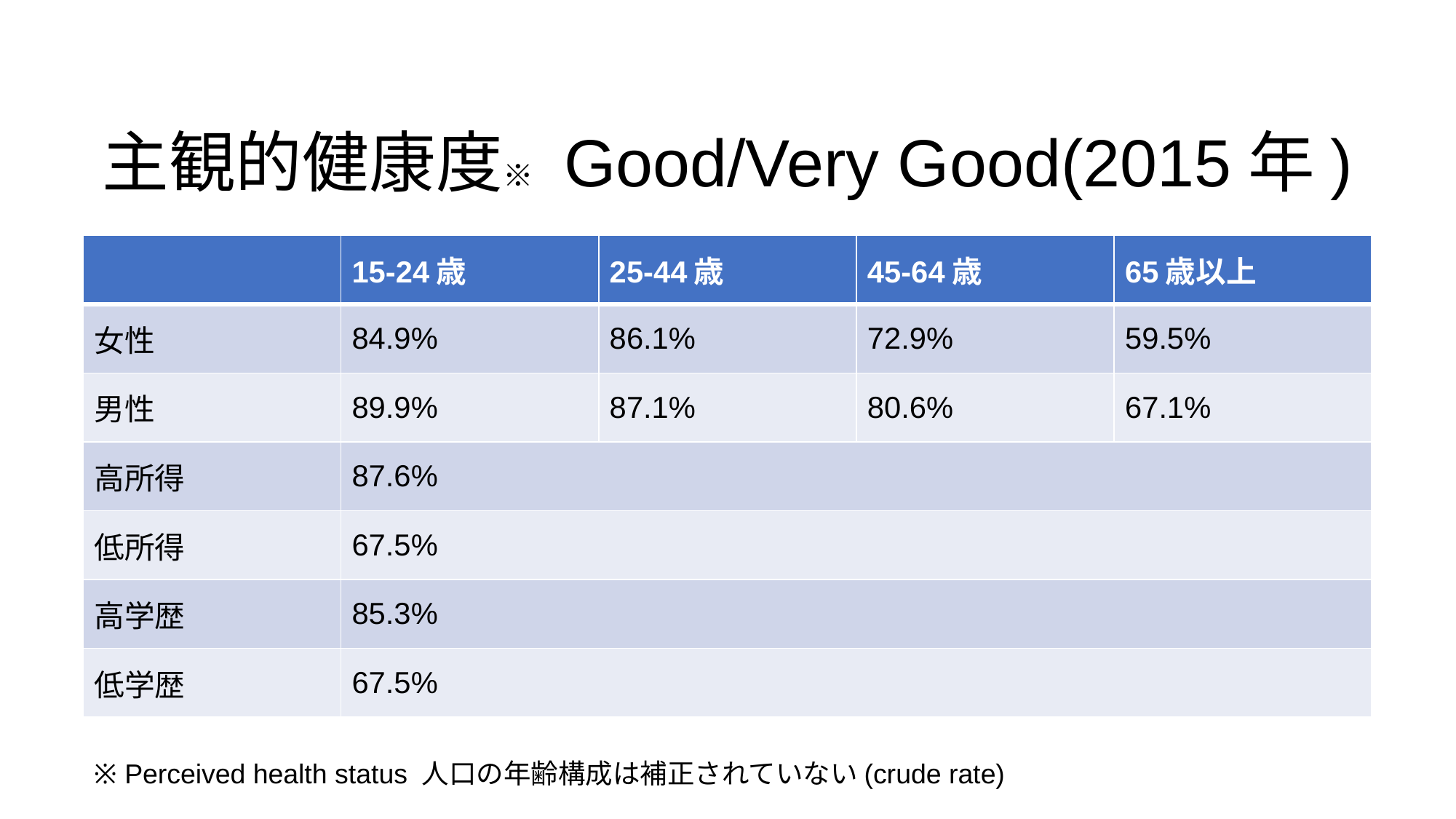

# 主観的健康度※ Good/Very Good(2015年)
|  | 15-24歳 | 25-44歳 | 45-64歳 | 65歳以上 |
| --- | --- | --- | --- | --- |
| 女性 | 84.9% | 86.1% | 72.9% | 59.5% |
| 男性 | 89.9% | 87.1% | 80.6% | 67.1% |
| 高所得 | 87.6% |  |  |  |
| 低所得 | 67.5% |  |  |  |
| 高学歴 | 85.3% |  |  |  |
| 低学歴 | 67.5% |  |  |  |

※ Perceived health status 人口の年齢構成は補正されていない(crude rate)